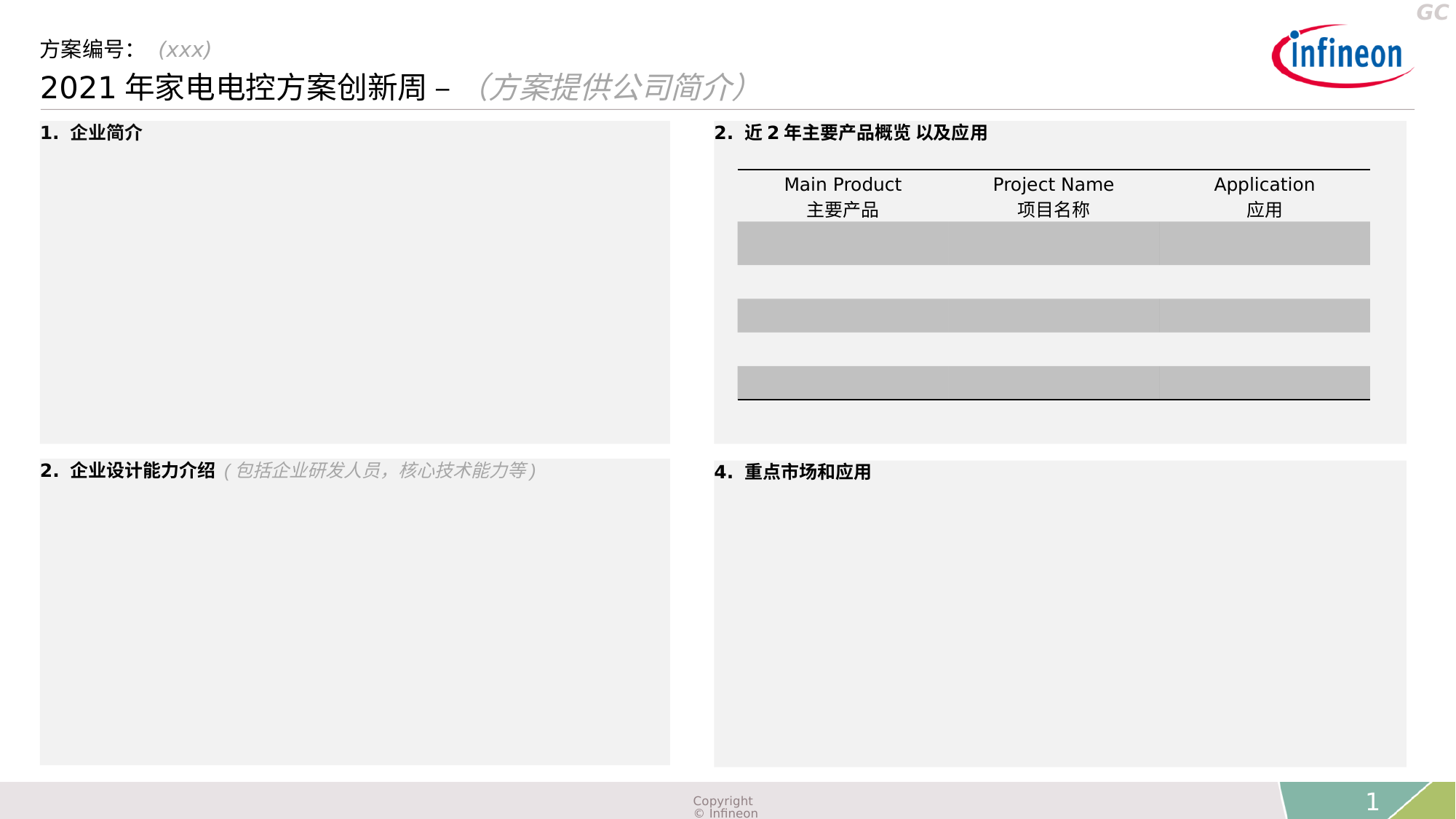

# 2021年家电电控方案创新周 – （方案提供公司简介）
方案编号： (xxx)
1. 企业简介
2. 近2年主要产品概览 以及应用
| Main Product 主要产品 | Project Name 项目名称 | Application 应用 |
| --- | --- | --- |
|  |  |  |
|  |  |  |
|  |  |  |
|  |  |  |
|  |  |  |
2. 企业设计能力介绍 (包括企业研发人员，核心技术能力等)
4. 重点市场和应用
Copyright © Infineon Technologies AG 2018. All rights reserved.
1